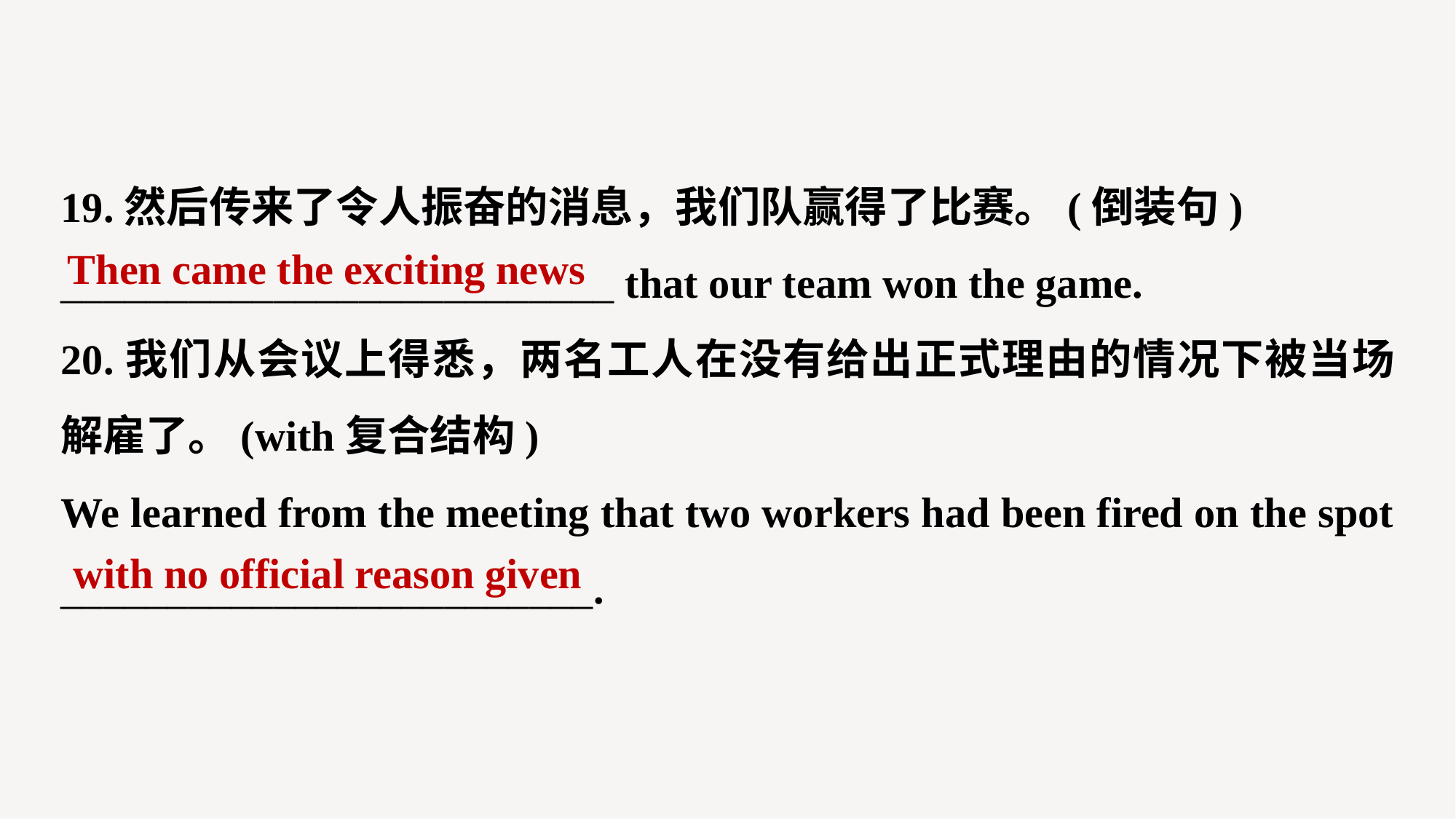

19.然后传来了令人振奋的消息，我们队赢得了比赛。(倒装句)
__________________________ that our team won the game.
20.我们从会议上得悉，两名工人在没有给出正式理由的情况下被当场解雇了。(with复合结构)
We learned from the meeting that two workers had been fired on the spot _________________________.
Then came the exciting news
with no official reason given